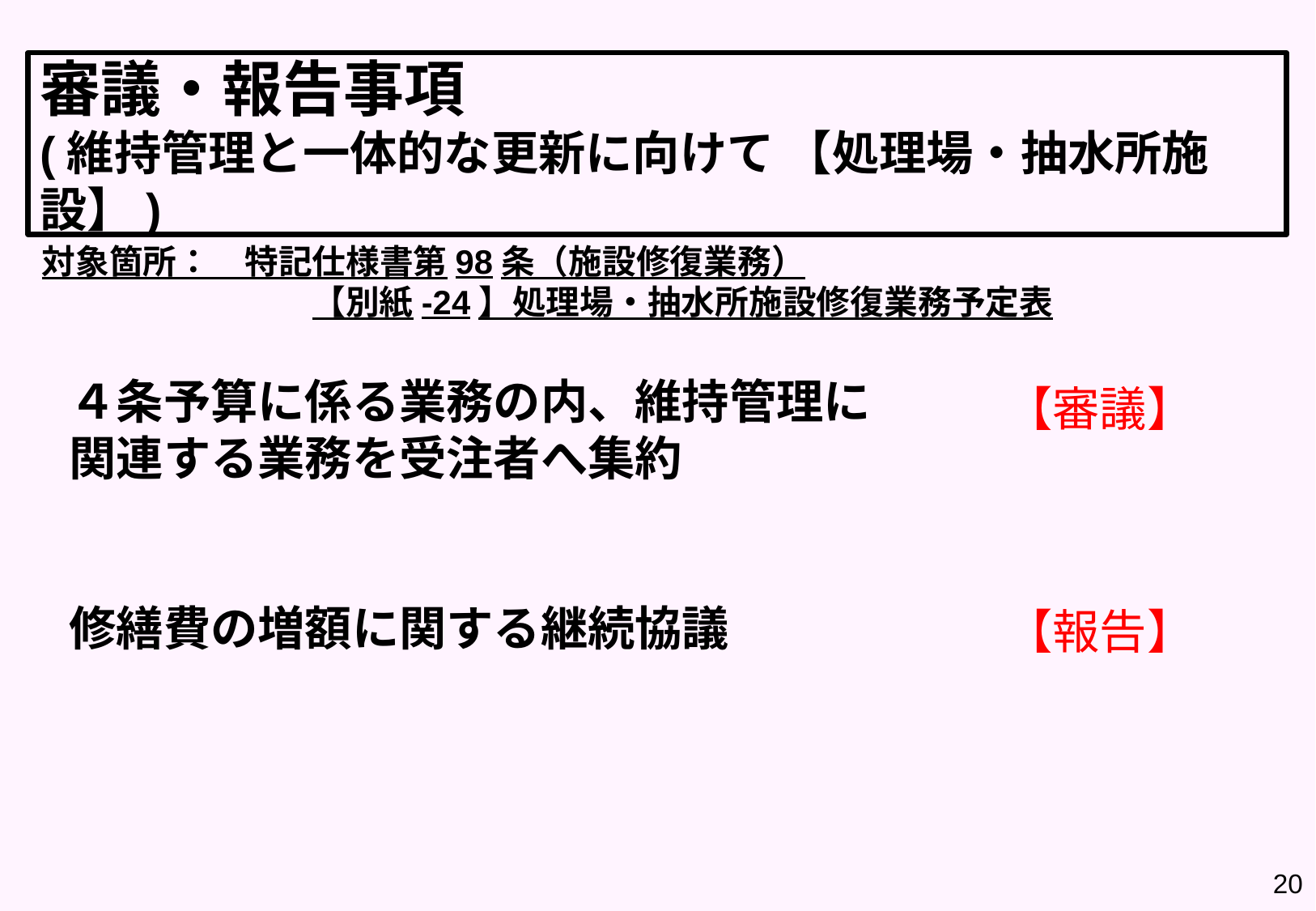

審議・報告事項
(維持管理と一体的な更新に向けて 【処理場・抽水所施設】)
対象箇所：　特記仕様書第98条（施設修復業務）
　　　　　　　　【別紙-24】処理場・抽水所施設修復業務予定表
【審議】
４条予算に係る業務の内、維持管理に
関連する業務を受注者へ集約

修繕費の増額に関する継続協議
【報告】
20